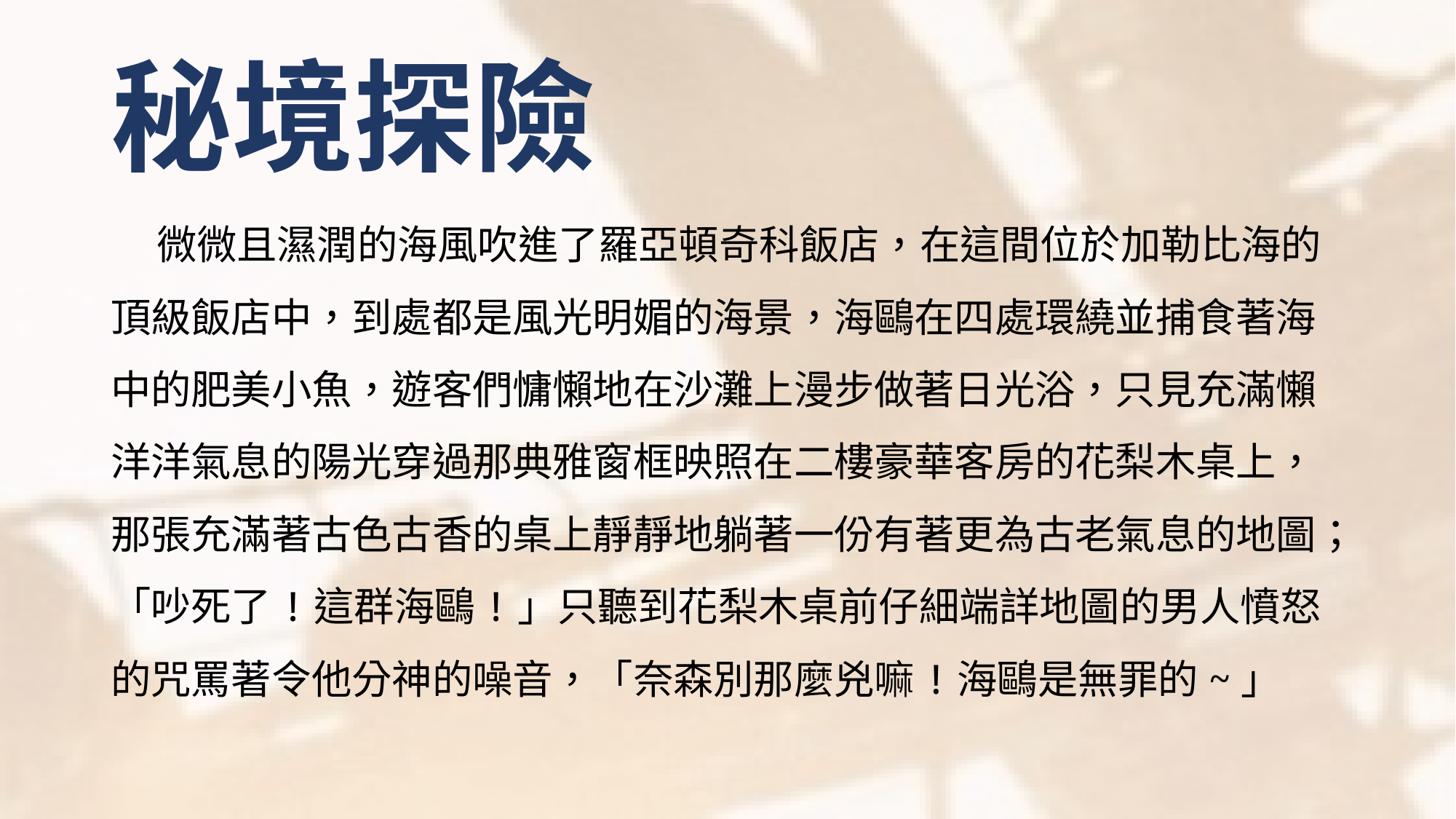

# 秘境探險
    微微且濕潤的海風吹進了羅亞頓奇科飯店，在這間位於加勒比海的頂級飯店中，到處都是風光明媚的海景，海鷗在四處環繞並捕食著海中的肥美小魚，遊客們慵懶地在沙灘上漫步做著日光浴，只見充滿懶洋洋氣息的陽光穿過那典雅窗框映照在二樓豪華客房的花梨木桌上，那張充滿著古色古香的桌上靜靜地躺著一份有著更為古老氣息的地圖；「吵死了!這群海鷗!」只聽到花梨木桌前仔細端詳地圖的男人憤怒的咒罵著令他分神的噪音，「奈森別那麼兇嘛!海鷗是無罪的~」